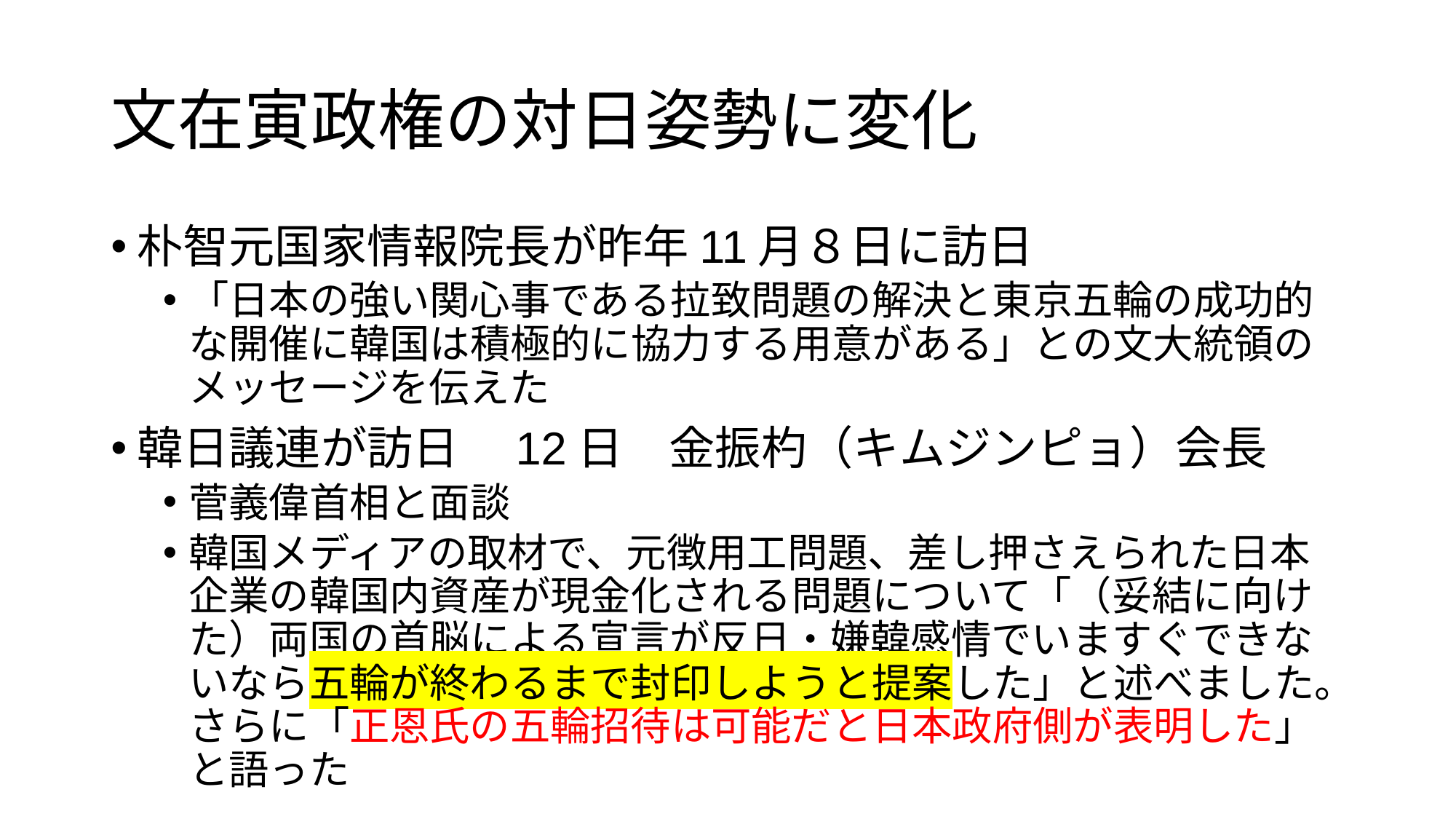

# 文在寅政権の対日姿勢に変化
朴智元国家情報院長が昨年11月８日に訪日
「日本の強い関心事である拉致問題の解決と東京五輪の成功的な開催に韓国は積極的に協力する用意がある」との文大統領のメッセージを伝えた
韓日議連が訪日　12日　金振杓（キムジンピョ）会長
菅義偉首相と面談
韓国メディアの取材で、元徴用工問題、差し押さえられた日本企業の韓国内資産が現金化される問題について「（妥結に向けた）両国の首脳による宣言が反日・嫌韓感情でいますぐできないなら五輪が終わるまで封印しようと提案した」と述べました。さらに「正恩氏の五輪招待は可能だと日本政府側が表明した」と語った